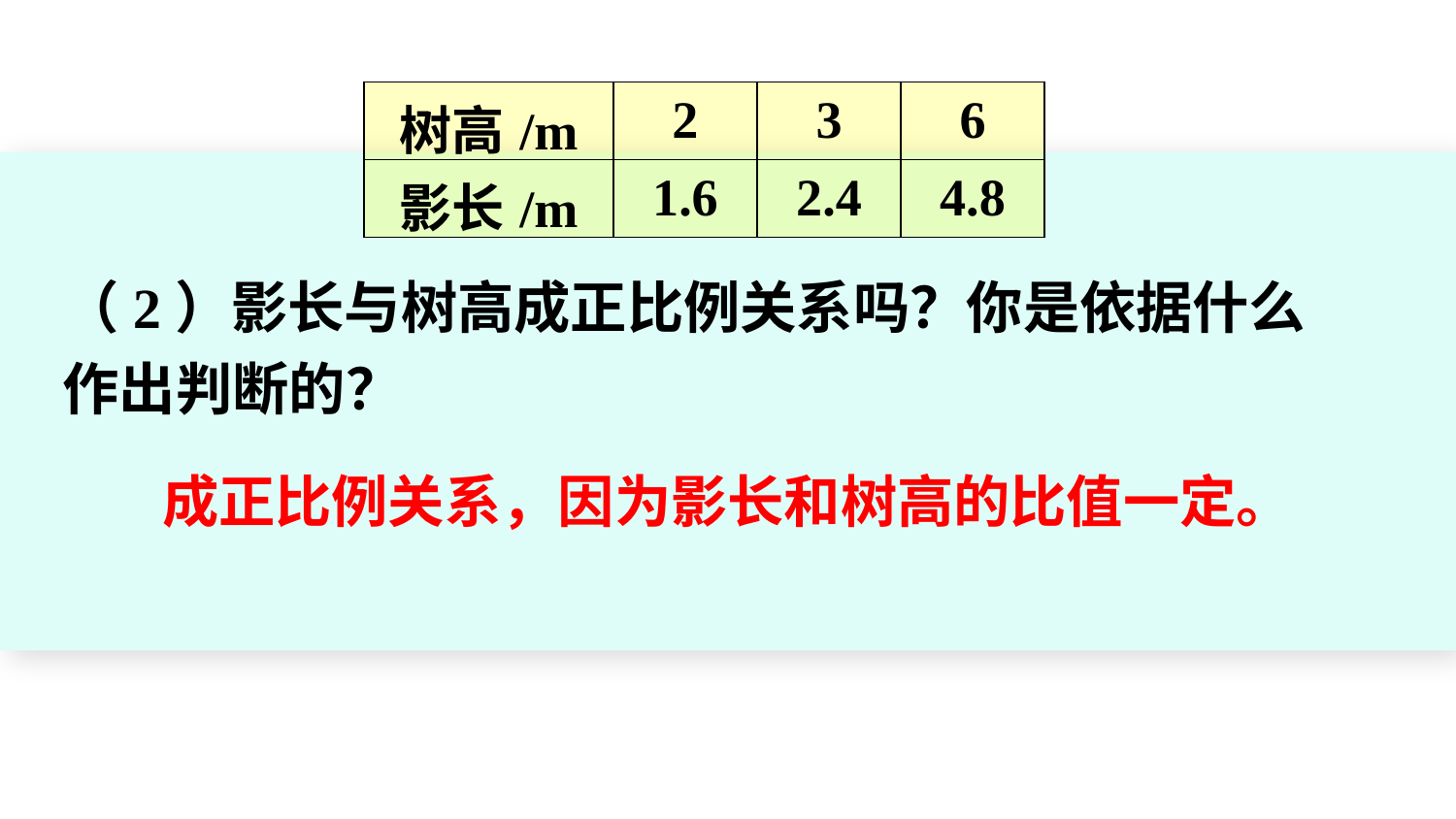

| 树高/m | 2 | 3 | 6 |
| --- | --- | --- | --- |
| 影长/m | 1.6 | 2.4 | 4.8 |
（2）影长与树高成正比例关系吗？你是依据什么作出判断的？
成正比例关系，因为影长和树高的比值一定。